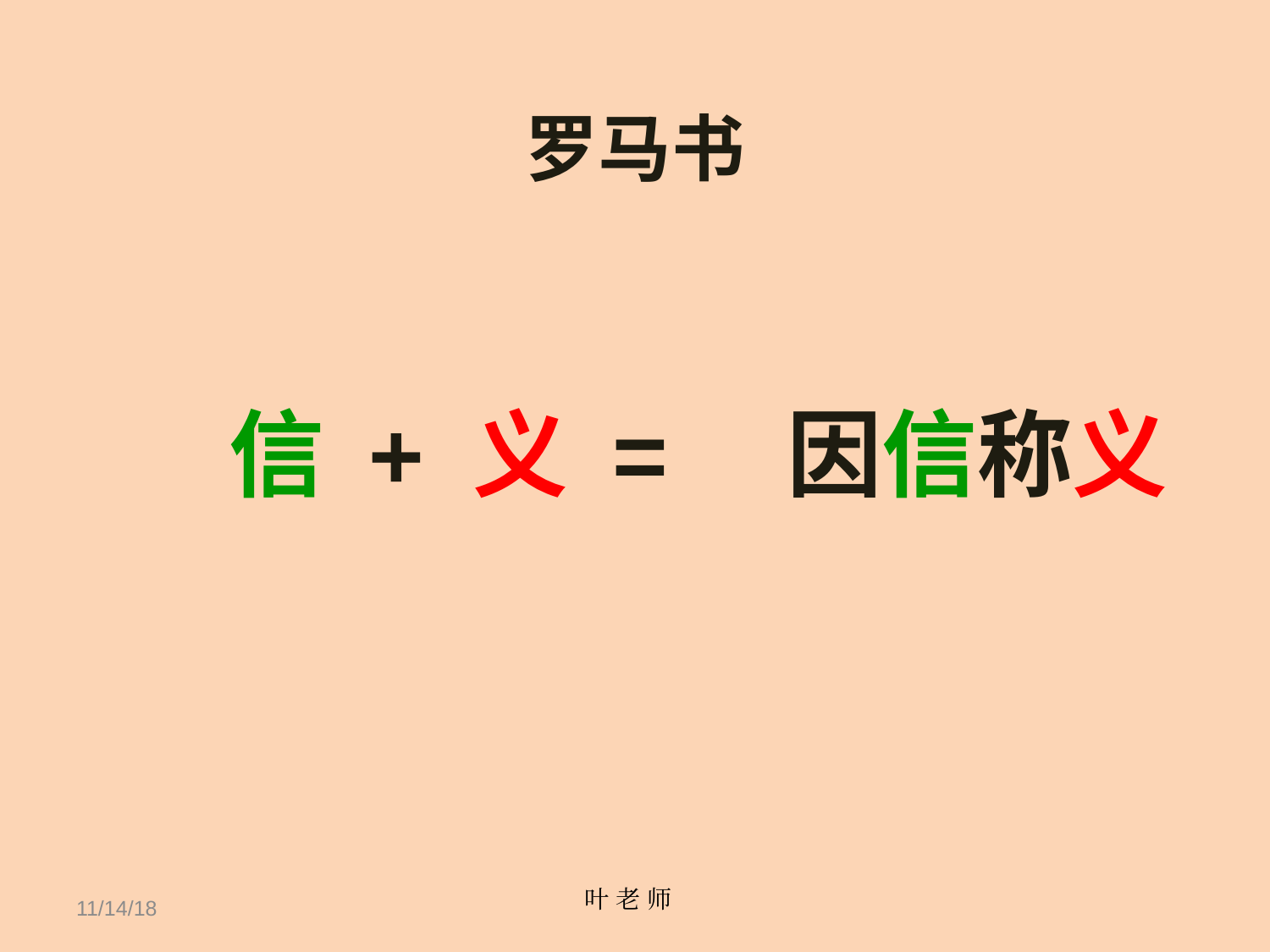

# 罗马书

      信 + 义 =　因信称义

叶 老 师
11/14/18